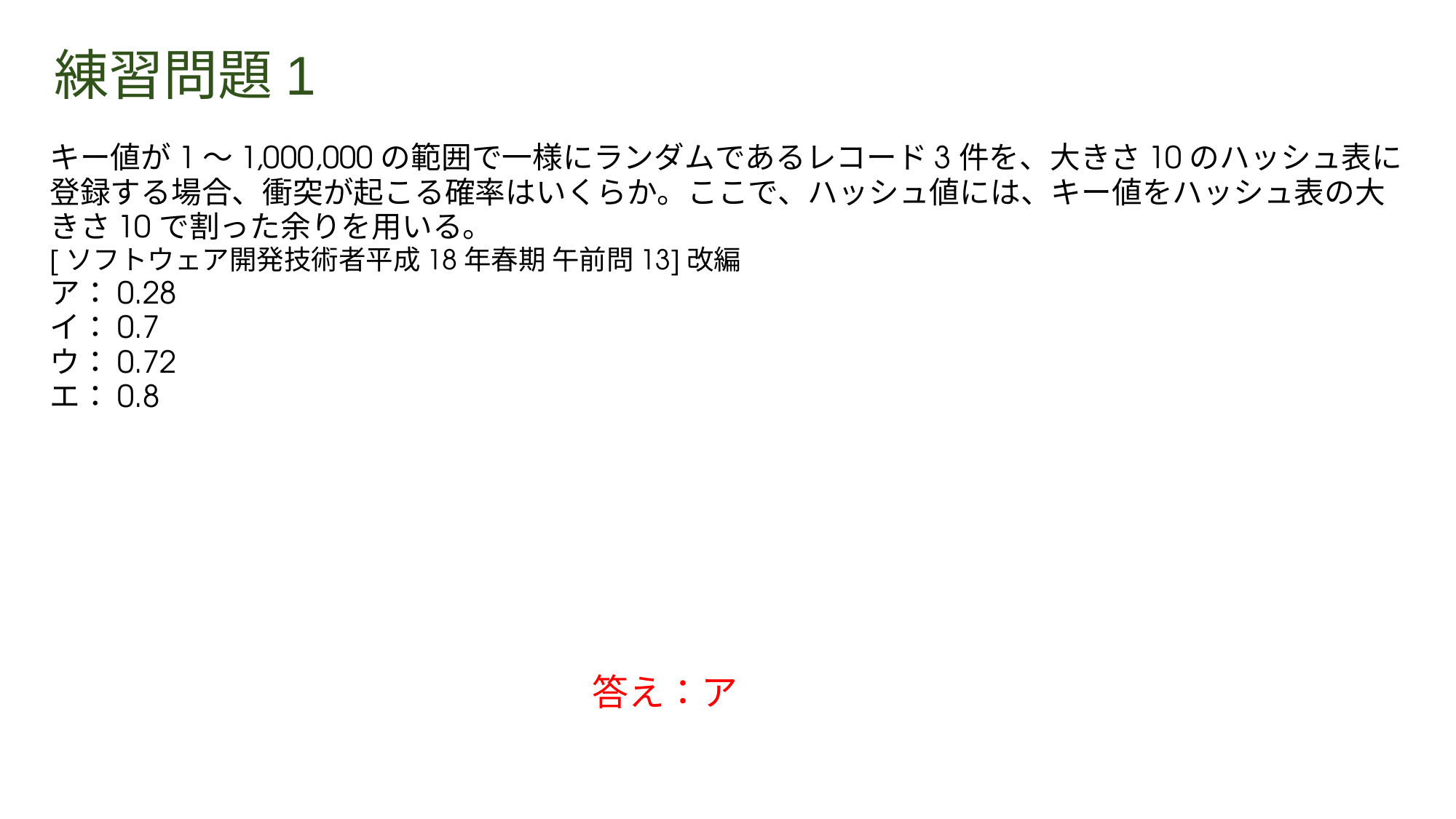

# 練習問題1
キー値が1～1,000,000の範囲で一様にランダムであるレコード3件を、大きさ10のハッシュ表に登録する場合、衝突が起こる確率はいくらか。ここで、ハッシュ値には、キー値をハッシュ表の大きさ10で割った余りを用いる。
[ソフトウェア開発技術者平成18年春期 午前問13]改編
ア：0.28
イ：0.7
ウ：0.72
エ：0.8
答え：ア